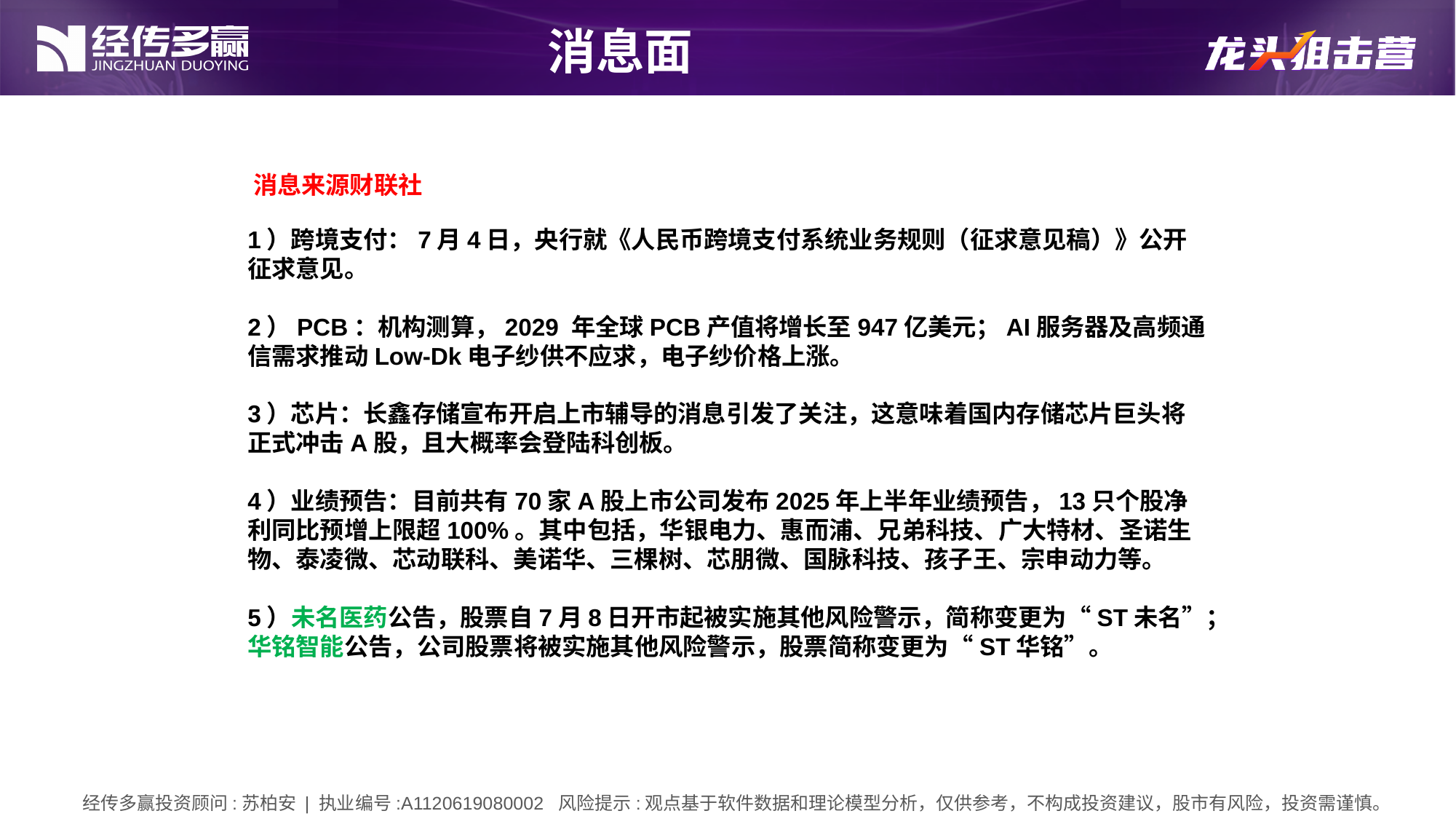

消息面
消息来源财联社
1）跨境支付：7月4日，央行就《人民币跨境支付系统业务规则（征求意见稿）》公开征求意见。

2）PCB：机构测算，2029 年全球PCB产值将增长至947亿美元；AI服务器及高频通信需求推动Low-Dk电子纱供不应求，电子纱价格上涨。

3）芯片：长鑫存储宣布开启上市辅导的消息引发了关注，这意味着国内存储芯片巨头将正式冲击A股，且大概率会登陆科创板。

4）业绩预告：目前共有70家A股上市公司发布2025年上半年业绩预告，13只个股净利同比预增上限超100%。其中包括，华银电力、惠而浦、兄弟科技、广大特材、圣诺生物、泰凌微、芯动联科、美诺华、三棵树、芯朋微、国脉科技、孩子王、宗申动力等。

5）未名医药公告，股票自7月8日开市起被实施其他风险警示，简称变更为“ST未名”；
华铭智能公告，公司股票将被实施其他风险警示，股票简称变更为“ST华铭”。